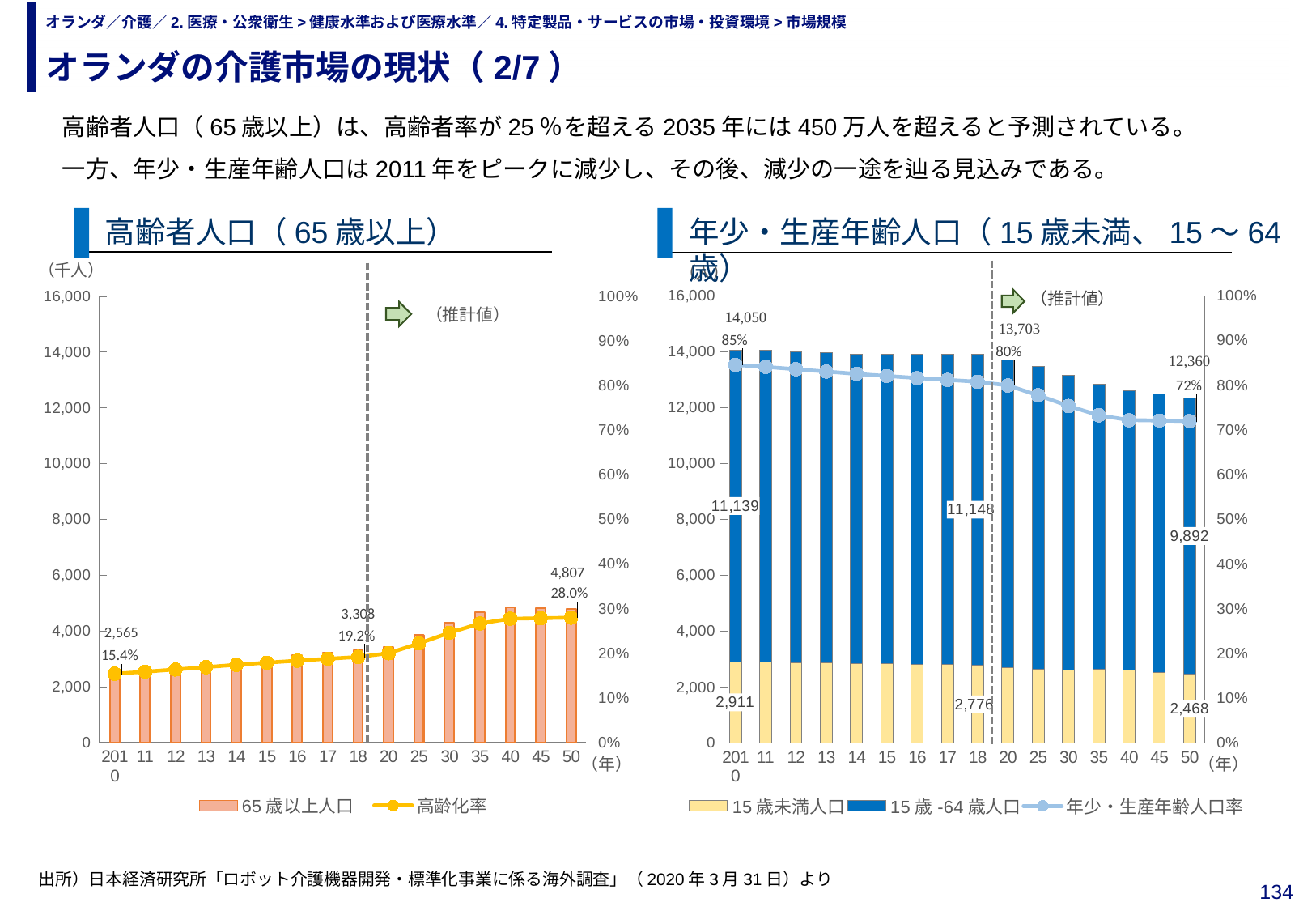

オランダの介護市場の現状（2/7）
# オランダ／介護／2.医療・公衆衛生>健康水準および医療水準／4.特定製品・サービスの市場・投資環境>市場規模
　高齢者人口（65歳以上）は、高齢者率が25％を超える2035年には450万人を超えると予測されている。
　一方、年少・生産年齢人口は2011年をピークに減少し、その後、減少の一途を辿る見込みである。
高齢者人口（65歳以上）

年少・生産年齢人口（15歳未満、15～64歳）

### Chart

| Category | 65歳以上人口 | 高齢化率 |
|---|---|---|
| 2010 | 2564.997 | 0.15437473225130863 |
| 11 | 2652.355 | 0.15888954904291444 |
| 12 | 2746.81 | 0.1639400912995207 |
| 13 | 2844.15 | 0.16924999309705915 |
| 14 | 2941.518 | 0.17441545239705786 |
| 15 | 3035.666 | 0.1792018771277768 |
| 16 | 3128.752 | 0.18371663611134828 |
| 17 | 3219.336 | 0.18792133414774925 |
| 18 | 3307.699 | 0.19196191379765917 |
| 20 | 3433.0 | 0.20033846872082167 |
| 25 | 3850.0 | 0.22229920896125643 |
| 30 | 4296.0 | 0.24620322081494642 |
| 35 | 4673.0 | 0.26698280294806603 |
| 40 | 4849.0 | 0.2776727939071179 |
| 45 | 4833.0 | 0.2787518744953282 |
| 50 | 4807.0 | 0.2800139803110619 |
（推計値）

### Chart

| Category | 15歳未満人口 | 15歳-64歳人口 | 年少・生産年齢人口率 |
|---|---|---|---|
| 2010 | 2911.39 | 11139.006 | 0.8456252584576242 |
| 11 | 2893.619 | 11147.1 | 0.8411104509570856 |
| 12 | 2881.196 | 11126.955 | 0.8360598989159091 |
| 13 | 2870.446 | 11089.835 | 0.8307499968311929 |
| 14 | 2857.29 | 11066.2 | 0.8255845476029422 |
| 15 | 2838.388 | 11065.869 | 0.8207981228722232 |
| 16 | 2823.015 | 11078.548 | 0.8162833746762759 |
| 17 | 2801.503 | 11110.457 | 0.8120786658522507 |
| 18 | 2775.6 | 11147.718 | 0.8080380862023409 |
| 20 | 2691.0 | 11012.0 | 0.7996615312791784 |
| 25 | 2637.0 | 10832.0 | 0.7777007910387436 |
| 30 | 2627.0 | 10526.0 | 0.7537967791850536 |
| 35 | 2637.0 | 10193.0 | 0.7330171970519339 |
| 40 | 2602.0 | 10012.0 | 0.7223272060928821 |
| 45 | 2538.0 | 9967.0 | 0.7212481255046718 |
| 50 | 2468.0 | 9892.0 | 0.719986019688938 |
（推計値）

（年）
（年）
出所）日本経済研究所「ロボット介護機器開発・標準化事業に係る海外調査」（2020年3月31日）より